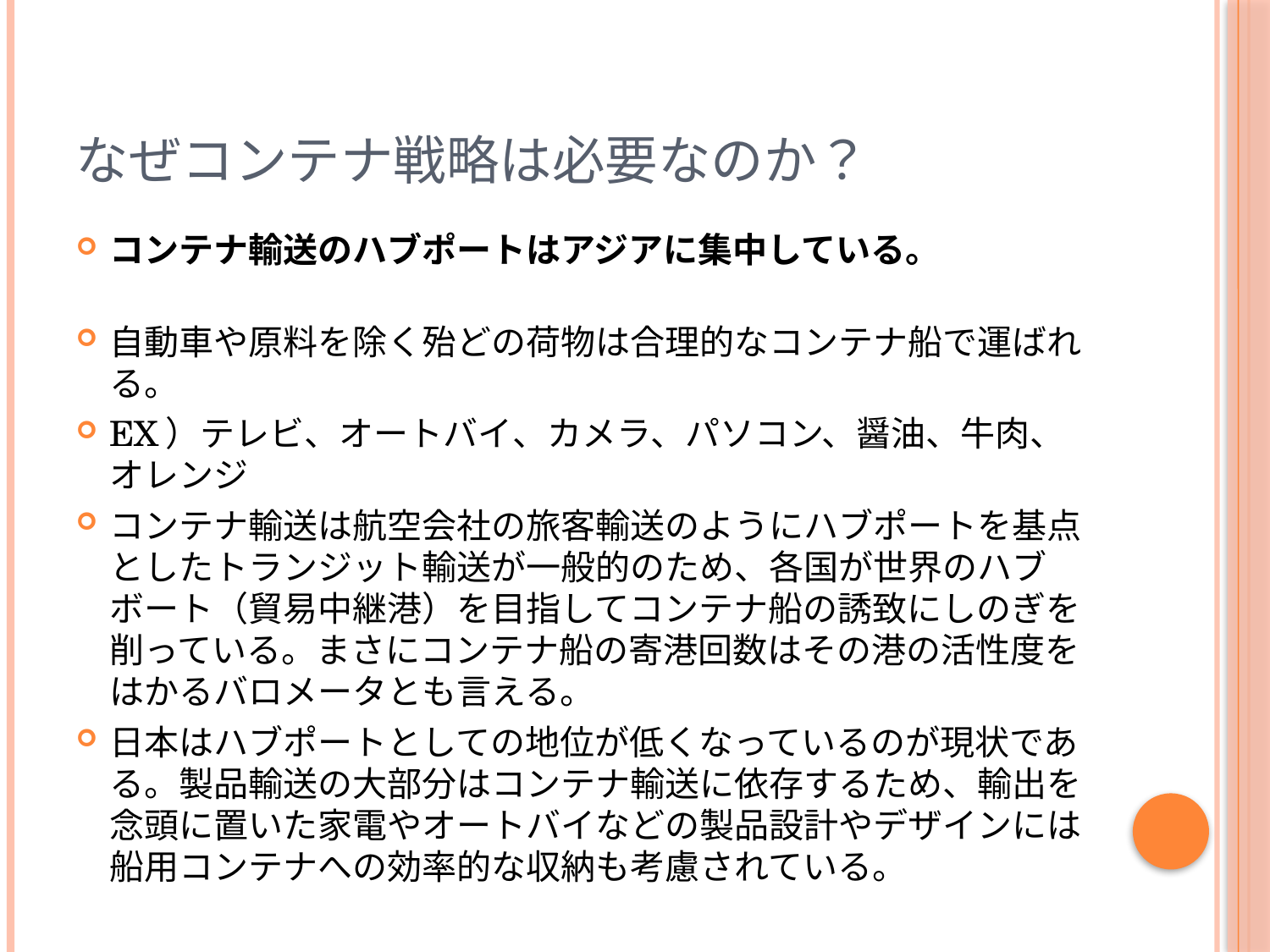

# なぜコンテナ戦略は必要なのか？
コンテナ輸送のハブポートはアジアに集中している。
自動車や原料を除く殆どの荷物は合理的なコンテナ船で運ばれる。
EX）テレビ、オートバイ、カメラ、パソコン、醤油、牛肉、オレンジ
コンテナ輸送は航空会社の旅客輸送のようにハブポートを基点としたトランジット輸送が一般的のため、各国が世界のハブボート（貿易中継港）を目指してコンテナ船の誘致にしのぎを削っている。まさにコンテナ船の寄港回数はその港の活性度をはかるバロメータとも言える。
日本はハブポートとしての地位が低くなっているのが現状である。製品輸送の大部分はコンテナ輸送に依存するため、輸出を念頭に置いた家電やオートバイなどの製品設計やデザインには船用コンテナへの効率的な収納も考慮されている。